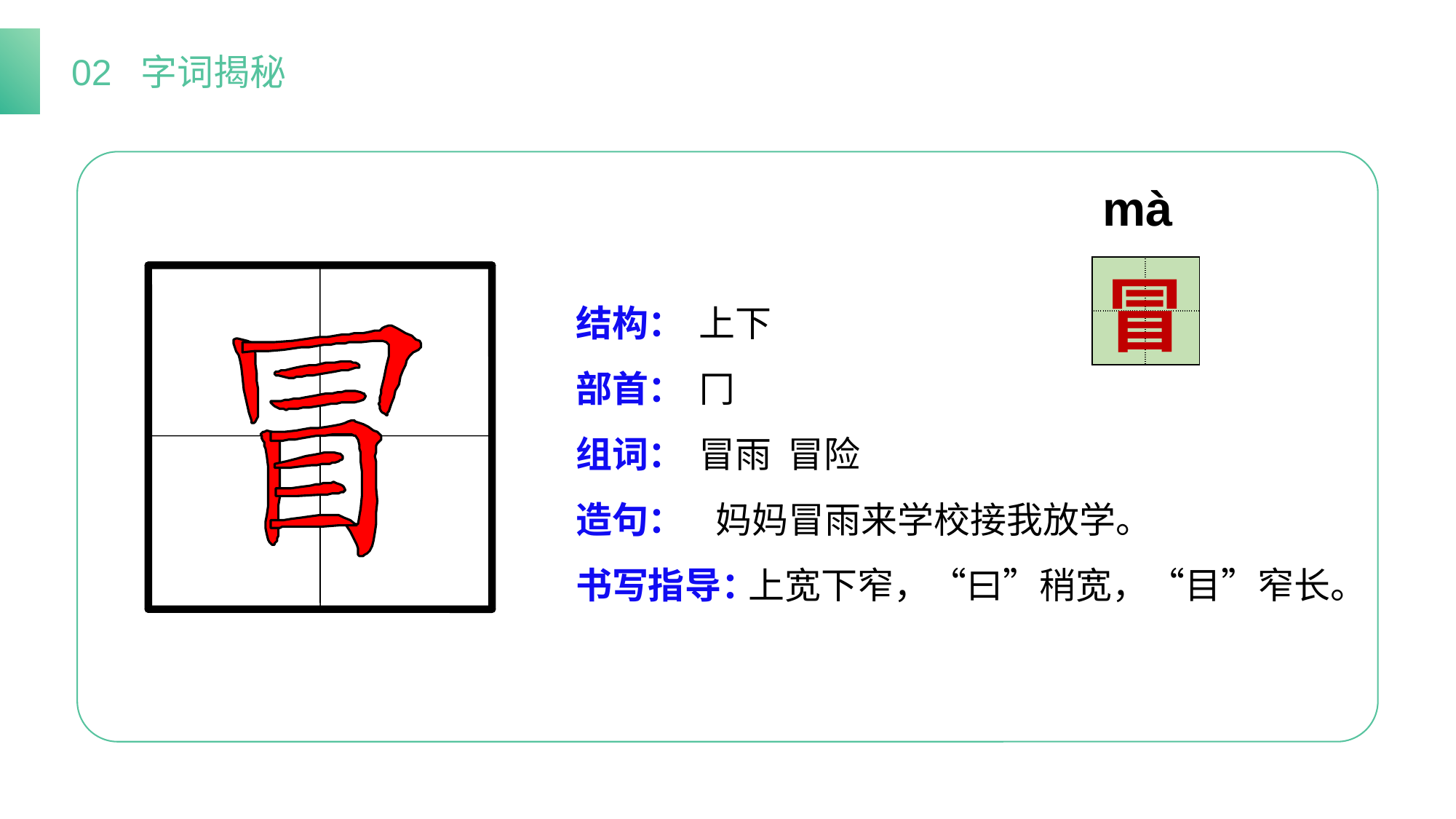

02  字词揭秘
mào
|  |  |
| --- | --- |
|  |  |
冒

结构：
部首：
组词：
造句：
书写指导：
上下
冂
冒雨  冒险
 妈妈冒雨来学校接我放学。
     上宽下窄，“曰”稍宽，“目”窄长。